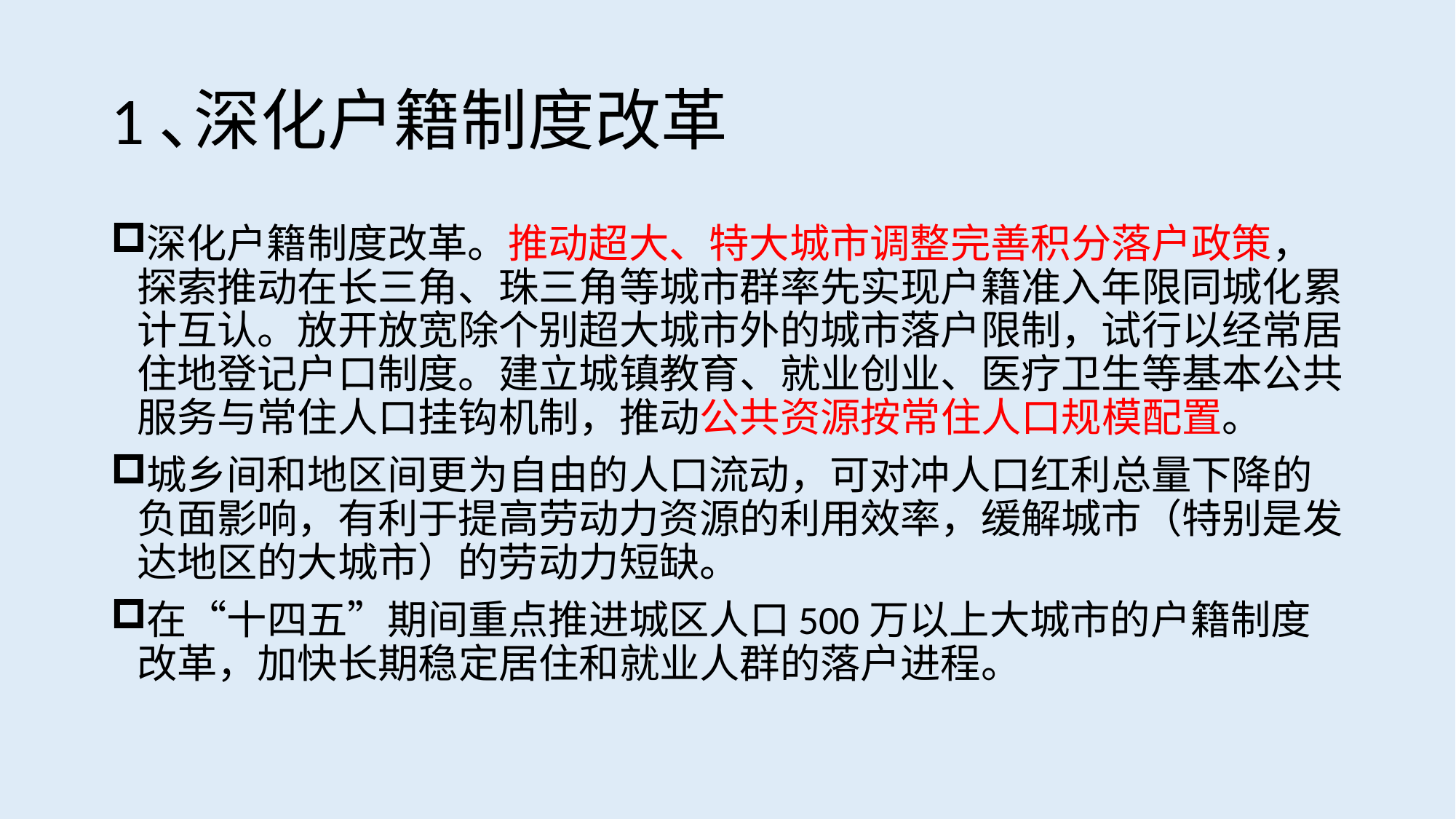

# 1､深化户籍制度改革
深化户籍制度改革。推动超大、特大城市调整完善积分落户政策，探索推动在长三角、珠三角等城市群率先实现户籍准入年限同城化累计互认。放开放宽除个别超大城市外的城市落户限制，试行以经常居住地登记户口制度。建立城镇教育、就业创业、医疗卫生等基本公共服务与常住人口挂钩机制，推动公共资源按常住人口规模配置。
城乡间和地区间更为自由的人口流动，可对冲人口红利总量下降的负面影响，有利于提高劳动力资源的利用效率，缓解城市（特别是发达地区的大城市）的劳动力短缺。
在“十四五”期间重点推进城区人口500万以上大城市的户籍制度改革，加快长期稳定居住和就业人群的落户进程。